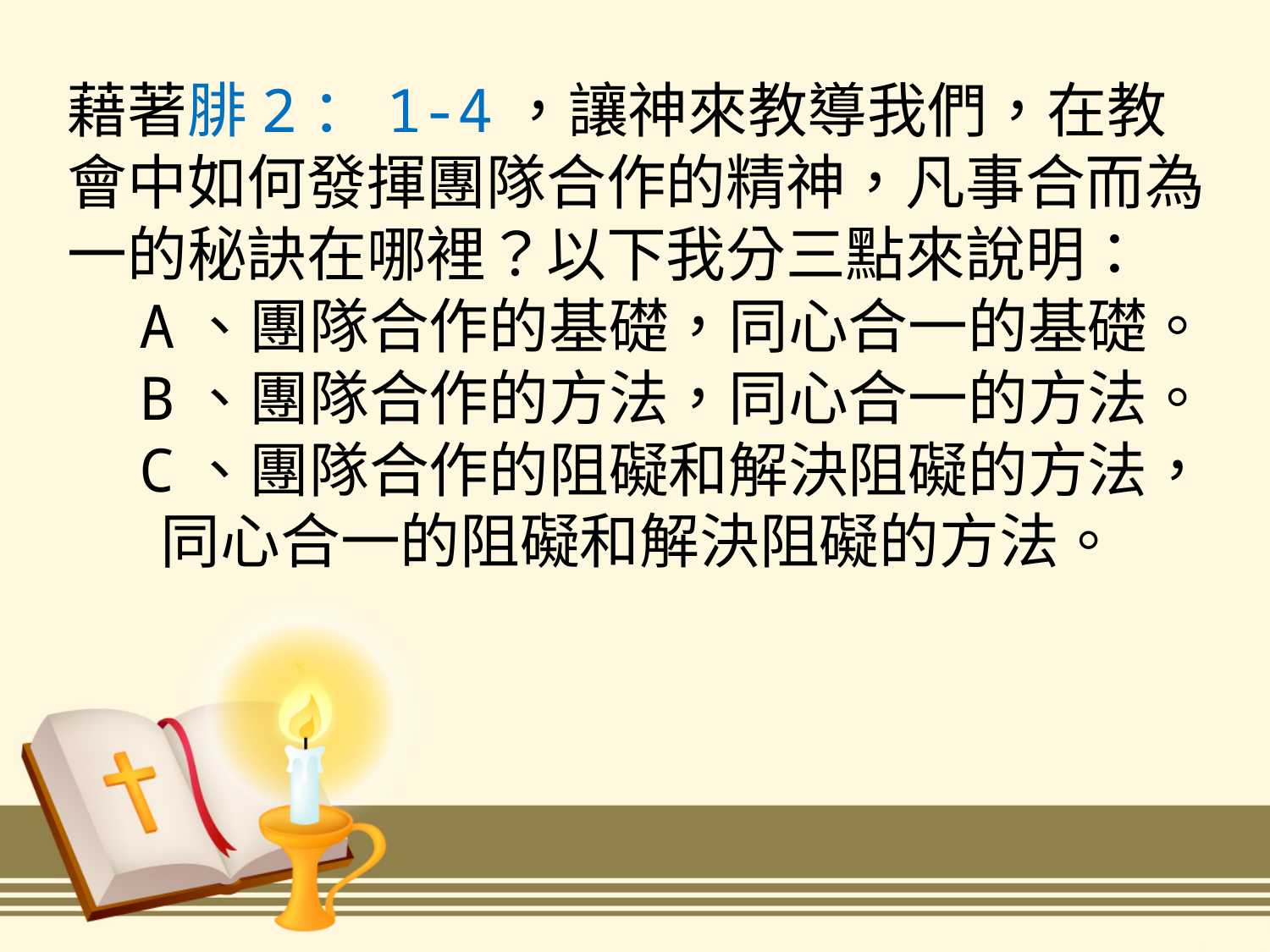

藉著腓2：1-4，讓神來教導我們，在教會中如何發揮團隊合作的精神，凡事合而為一的秘訣在哪裡？以下我分三點來說明：
  A、團隊合作的基礎，同心合一的基礎。
  B、團隊合作的方法，同心合一的方法。
  C、團隊合作的阻礙和解決阻礙的方法，        同心合一的阻礙和解決阻礙的方法。